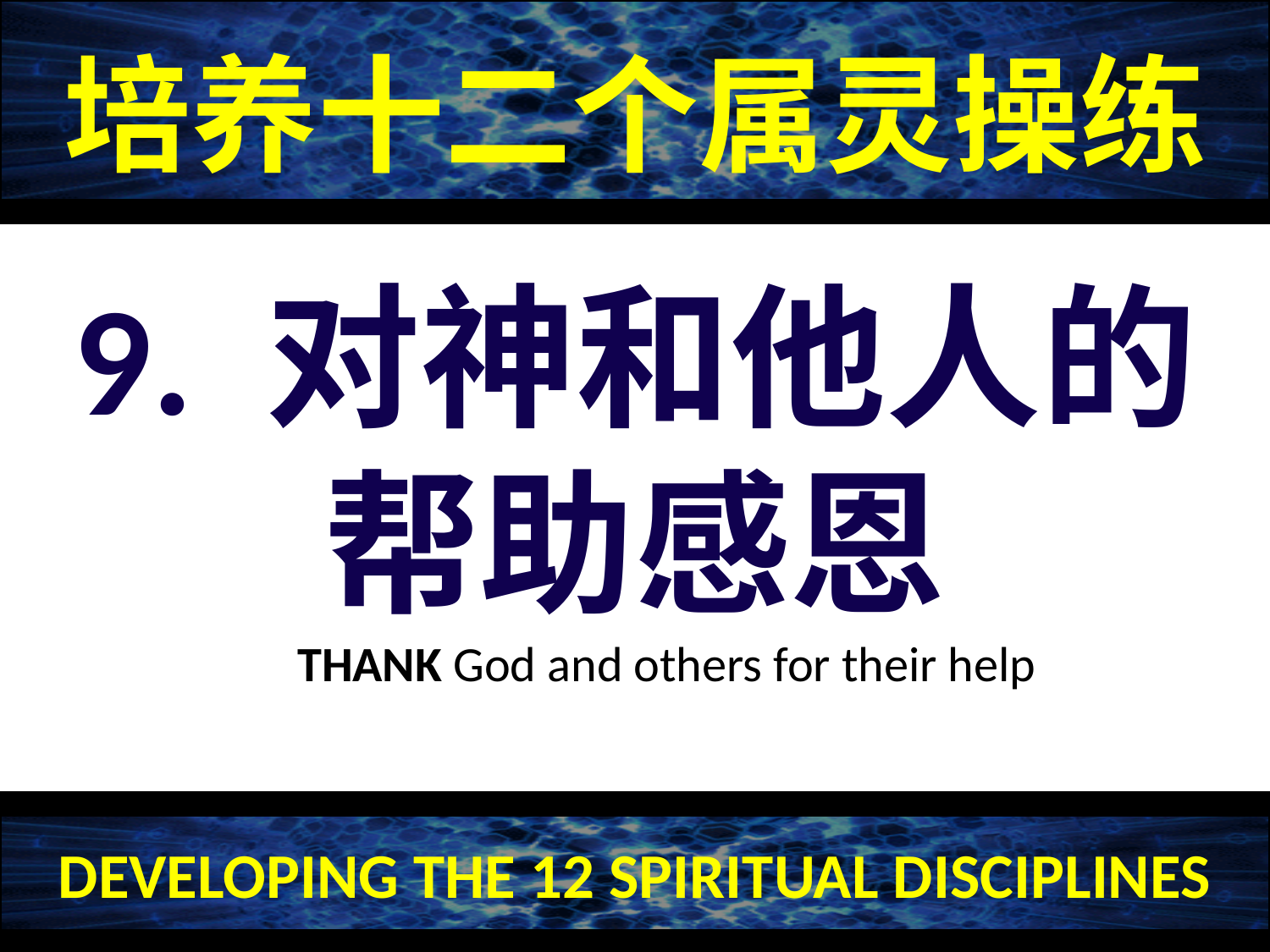

培养十二个属灵操练

9. 对神和他人的帮助感恩
THANK God and others for their help
DEVELOPING THE 12 SPIRITUAL DISCIPLINES